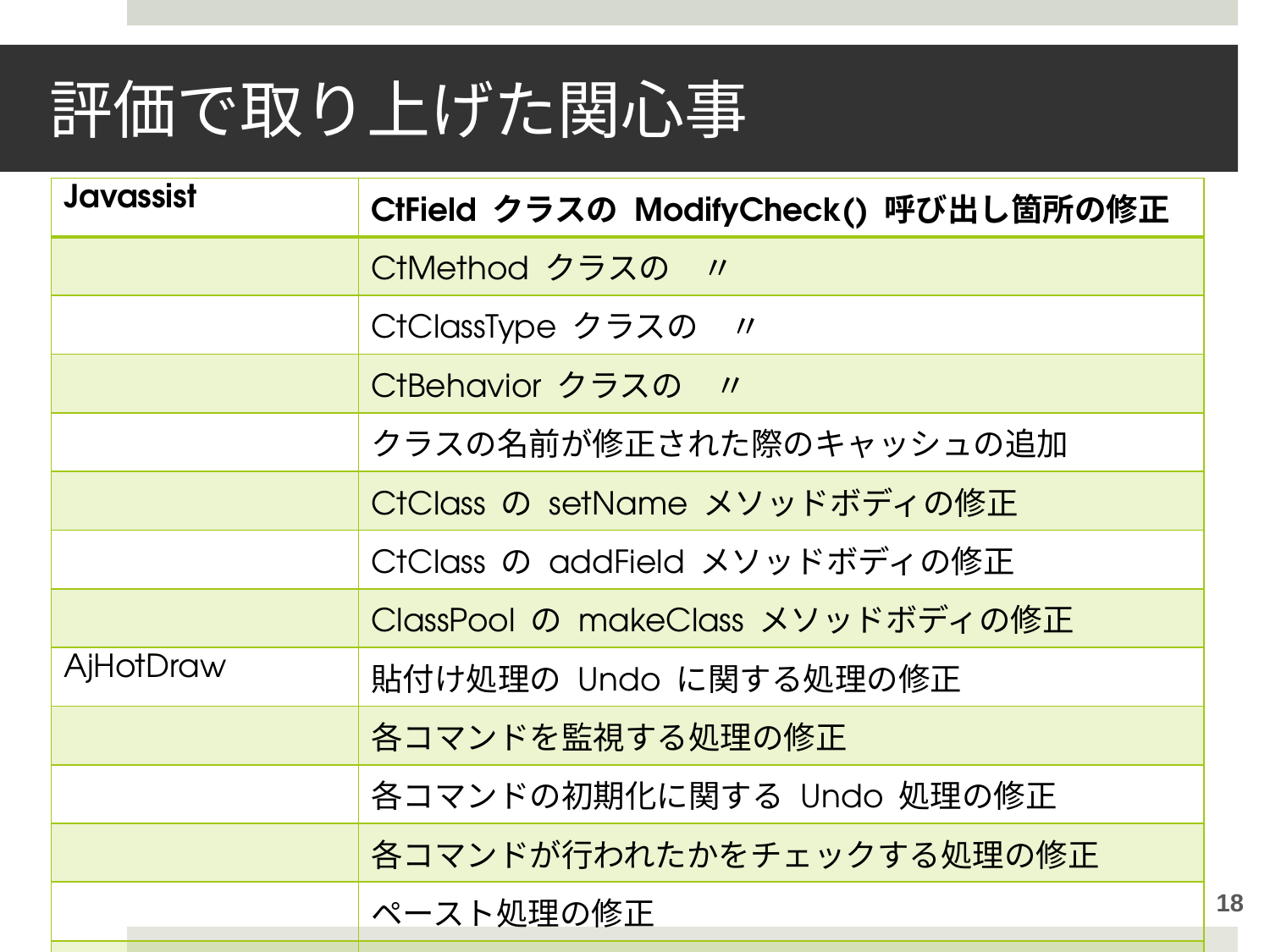

# 評価で取り上げた関心事
| Javassist | CtField クラスの ModifyCheck() 呼び出し箇所の修正 |
| --- | --- |
|  | CtMethod クラスの　〃 |
|  | CtClassType クラスの　〃 |
|  | CtBehavior クラスの　〃 |
|  | クラスの名前が修正された際のキャッシュの追加 |
|  | CtClass の setName メソッドボディの修正 |
|  | CtClass の addField メソッドボディの修正 |
|  | ClassPool の makeClass メソッドボディの修正 |
| AjHotDraw | 貼付け処理の Undo に関する処理の修正 |
|  | 各コマンドを監視する処理の修正 |
|  | 各コマンドの初期化に関する Undo 処理の修正 |
|  | 各コマンドが行われたかをチェックする処理の修正 |
|  | ペースト処理の修正 |
|  | コマンドメニューにコマンドを追加する処理の修正 |
|  | 切り取り処理の修正 |
18